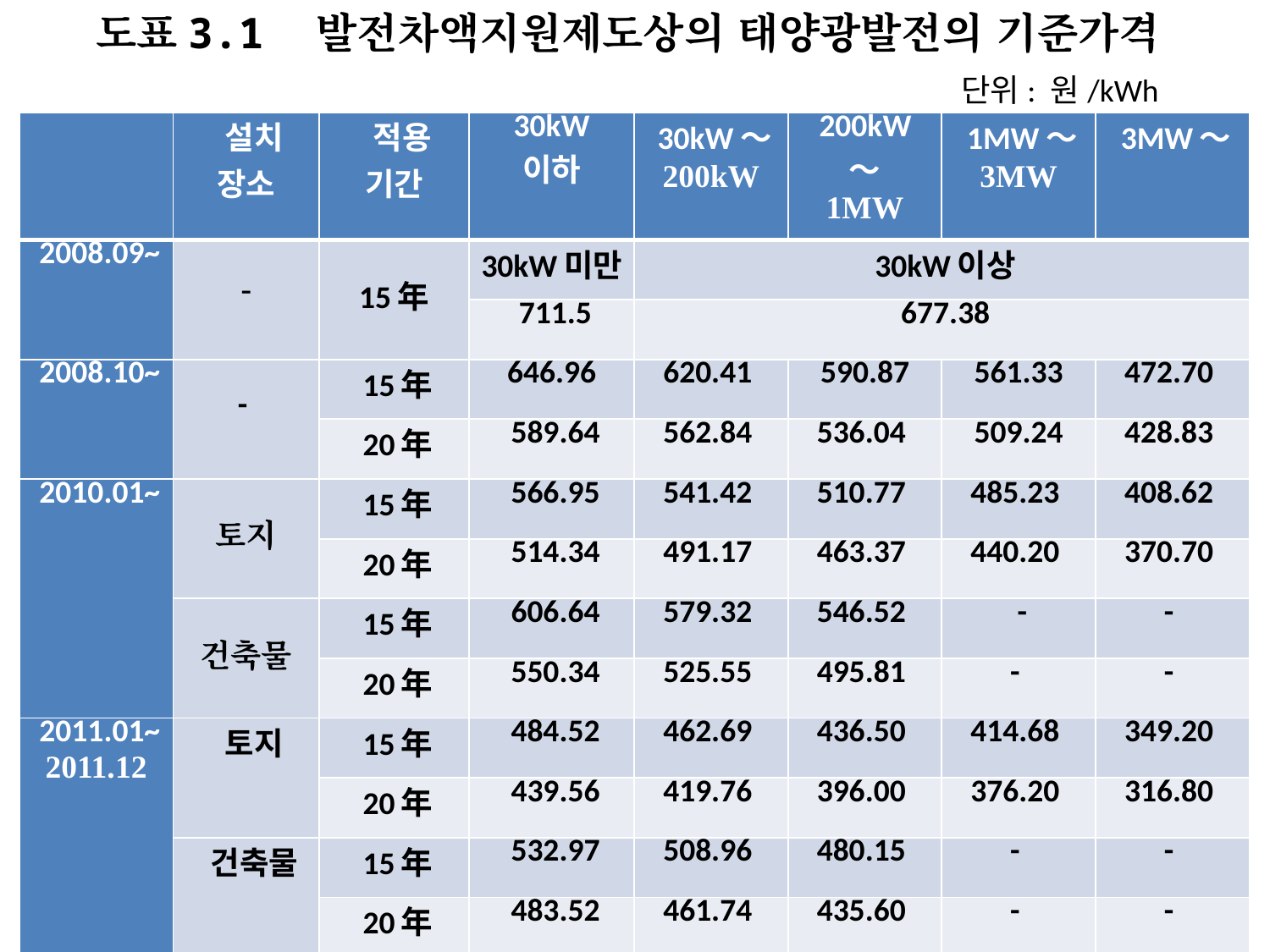

도표3.1　발전차액지원제도상의 태양광발전의 기준가격
단위: 원/kWh
|  | 설치 장소 | 적용 기간 | 30kW  이하 | 30kW～ 200kW | 200kW～ 1MW | 1MW～ 3MW | 3MW～ |
| --- | --- | --- | --- | --- | --- | --- | --- |
| 2008.09~ | - | 15年 | 30kW미만 | 30kW이상 |  |  |  |
|  |  |  | 711.5 | 677.38 |  |  |  |
| 2008.10~ | - | 15年 | 646.96 | 620.41 | 590.87 | 561.33 | 472.70 |
|  |  | 20年 | 589.64 | 562.84 | 536.04 | 509.24 | 428.83 |
| 2010.01~ | 토지 | 15年 | 566.95 | 541.42 | 510.77 | 485.23 | 408.62 |
|  |  | 20年 | 514.34 | 491.17 | 463.37 | 440.20 | 370.70 |
|  | 건축물 | 15年 | 606.64 | 579.32 | 546.52 | - | - |
|  |  | 20年 | 550.34 | 525.55 | 495.81 | - | - |
| 2011.01~ 2011.12 | 토지 | 15年 | 484.52 | 462.69 | 436.50 | 414.68 | 349.20 |
|  |  | 20年 | 439.56 | 419.76 | 396.00 | 376.20 | 316.80 |
|  | 건축물 | 15年 | 532.97 | 508.96 | 480.15 | - | - |
|  |  | 20年 | 483.52 | 461.74 | 435.60 | - | - |